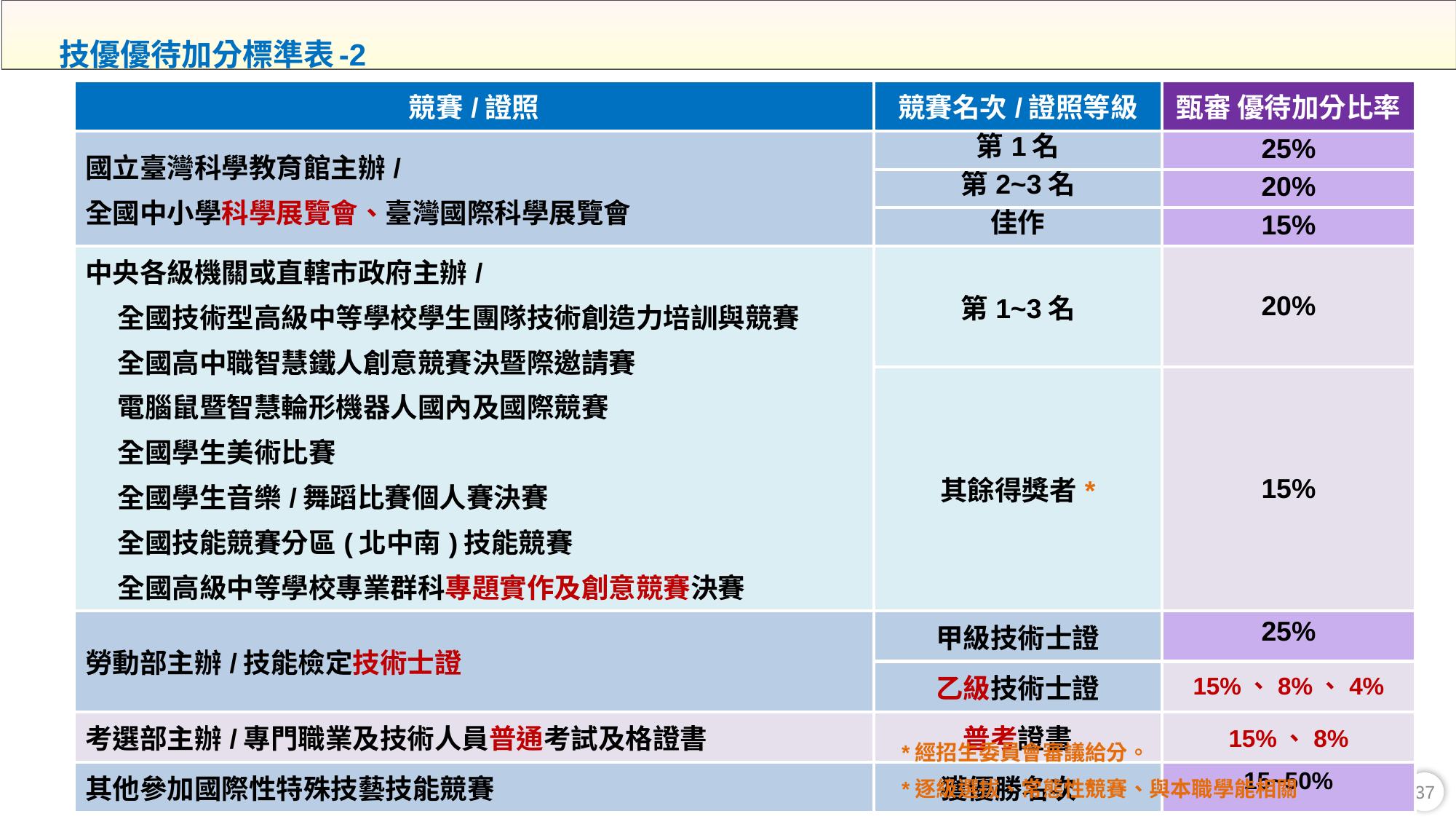

技優優待加分標準表-2
| 競賽/證照 | 競賽名次/證照等級 | 甄審 優待加分比率 |
| --- | --- | --- |
| 國立臺灣科學教育館主辦/ 全國中小學科學展覽會、臺灣國際科學展覽會 | 第1名 | 25% |
|  | 第2~3名 | 20% |
|  | 佳作 | 15% |
| 中央各級機關或直轄市政府主辦/ 全國技術型高級中等學校學生團隊技術創造力培訓與競賽 全國高中職智慧鐵人創意競賽決暨際邀請賽 電腦鼠暨智慧輪形機器人國內及國際競賽 全國學生美術比賽 全國學生音樂/舞蹈比賽個人賽決賽 全國技能競賽分區(北中南)技能競賽 全國高級中等學校專業群科專題實作及創意競賽決賽 | 第1~3名 | 20% |
|  | 其餘得獎者\* | 15% |
| 勞動部主辦/技能檢定技術士證 | 甲級技術士證 | 25% |
|  | 乙級技術士證 | 15%、8%、4% |
| 考選部主辦/專門職業及技術人員普通考試及格證書 | 普考證書 | 15%、8% |
| 其他參加國際性特殊技藝技能競賽 | 獲優勝名次\* | 15~50% |
*經招生委員會審議給分。
*逐級選拔、常態性競賽、與本職學能相關